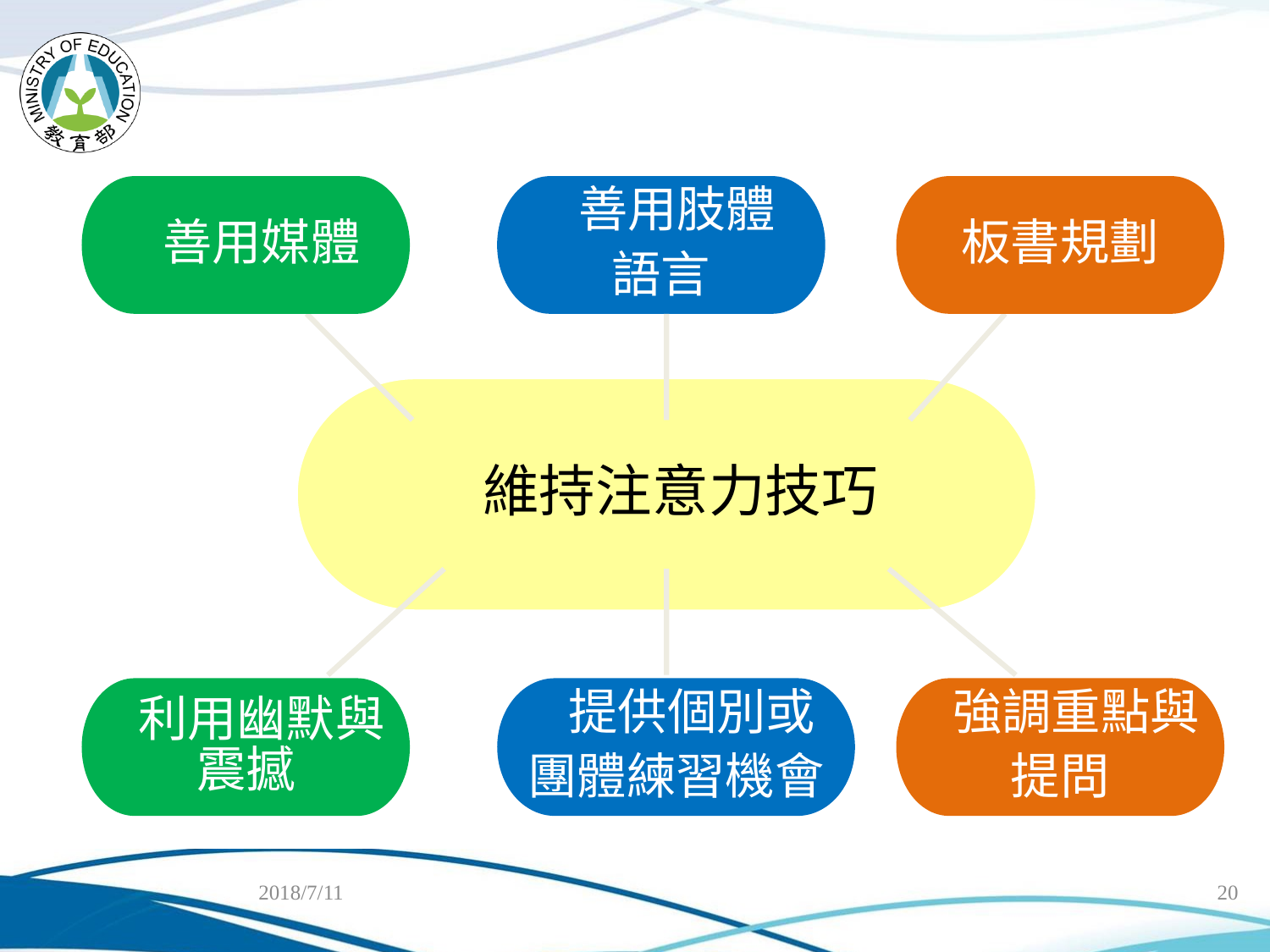

善用媒體
　善用肢體
語言
板書規劃

　維持注意力技巧

　利用幽默與震撼
　提供個別或
團體練習機會
　強調重點與
提問
2018/7/11
20